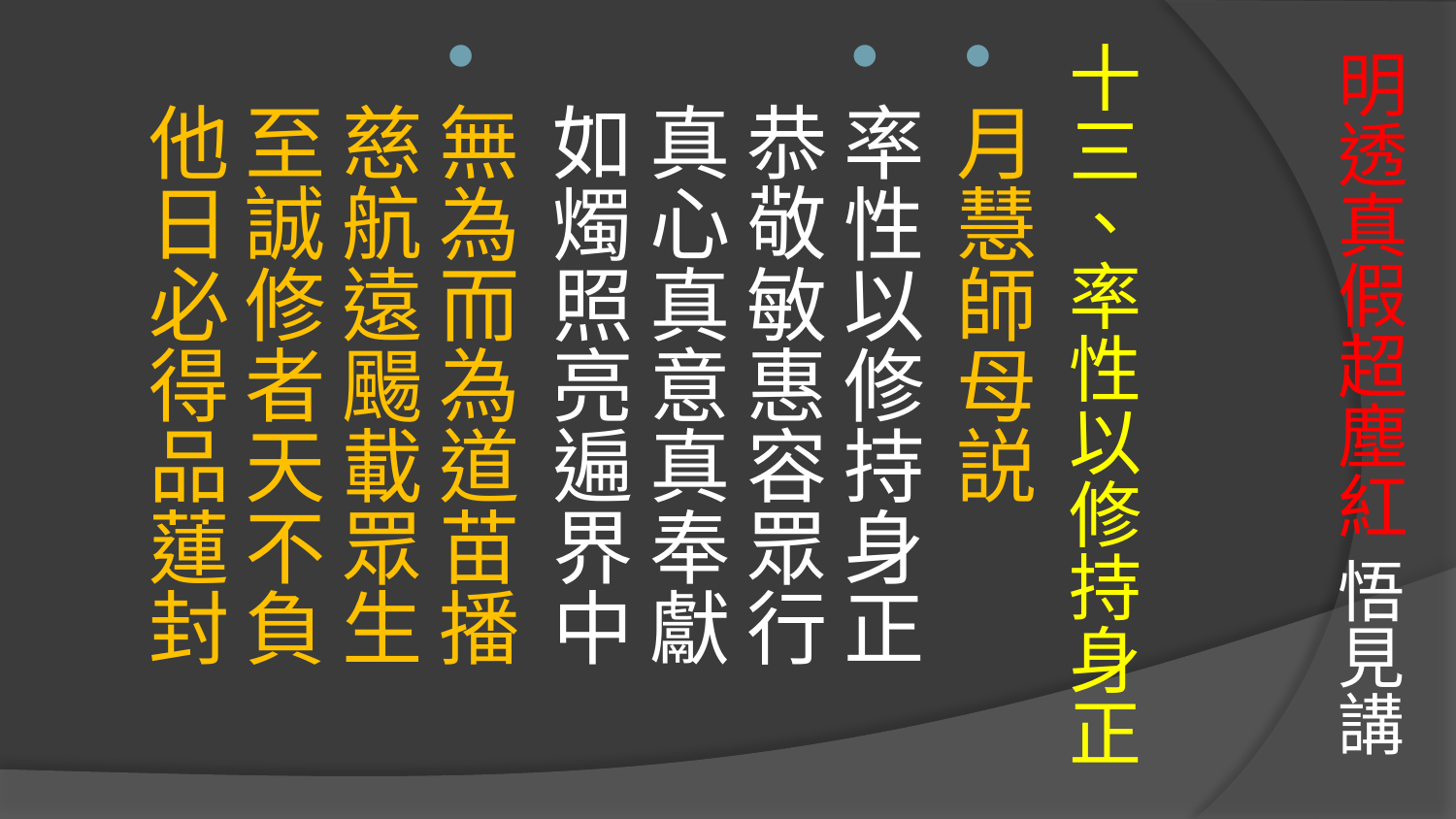

# 明透真假超塵紅 悟見講
十三、率性以修持身正
月慧師母説
率性以修持身正　恭敬敏惠容眾行
真心真意真奉獻　如燭照亮遍界中
無為而為道苗播　慈航遠颺載眾生
至誠修者天不負　他日必得品蓮封